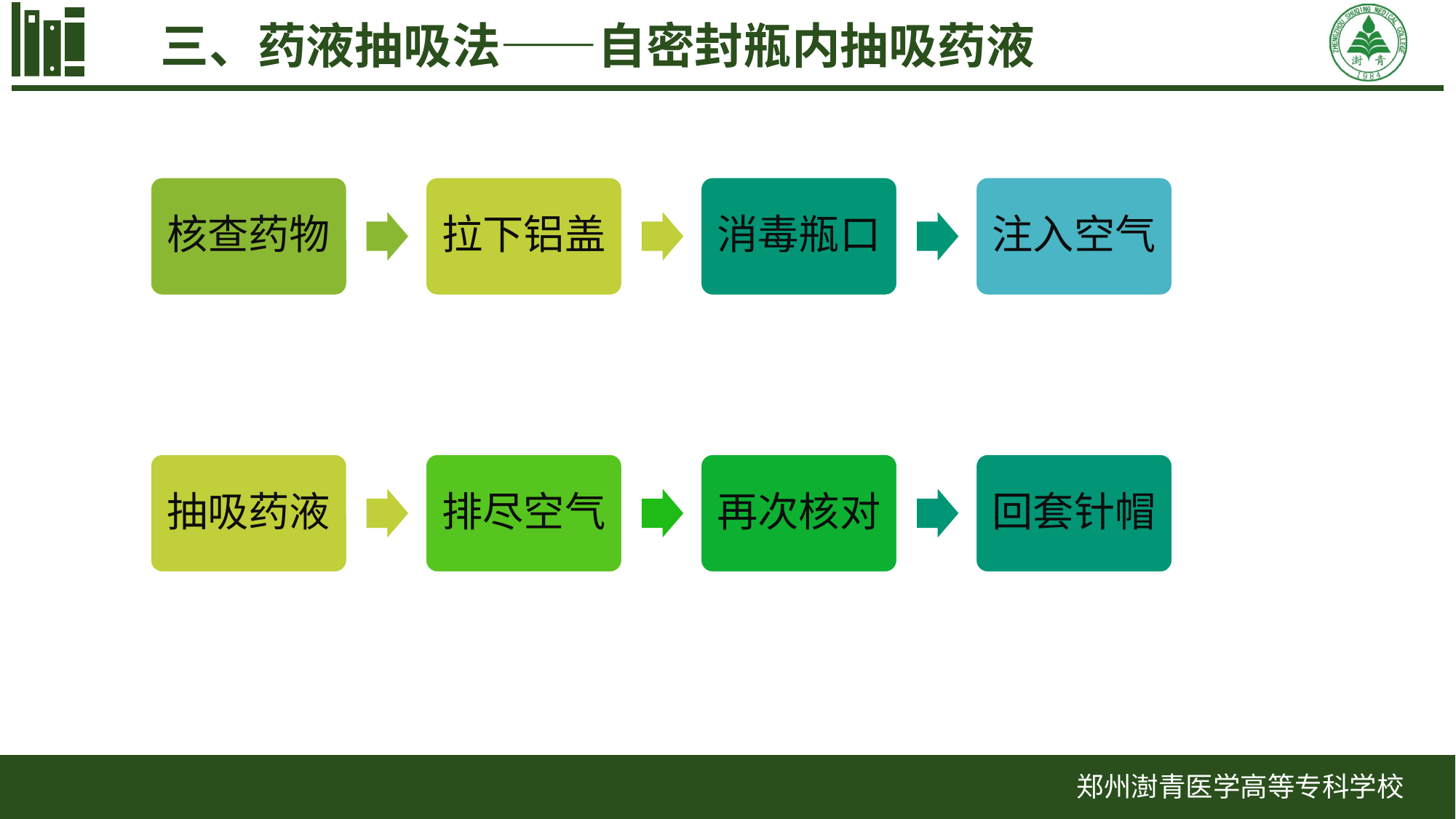

三、药液抽吸法——自密封瓶内抽吸药液
核查药物

拉下铝盖

消毒瓶口

注入空气
抽吸药液

排尽空气

再次核对

回套针帽
郑州澍青医学高等专科学校